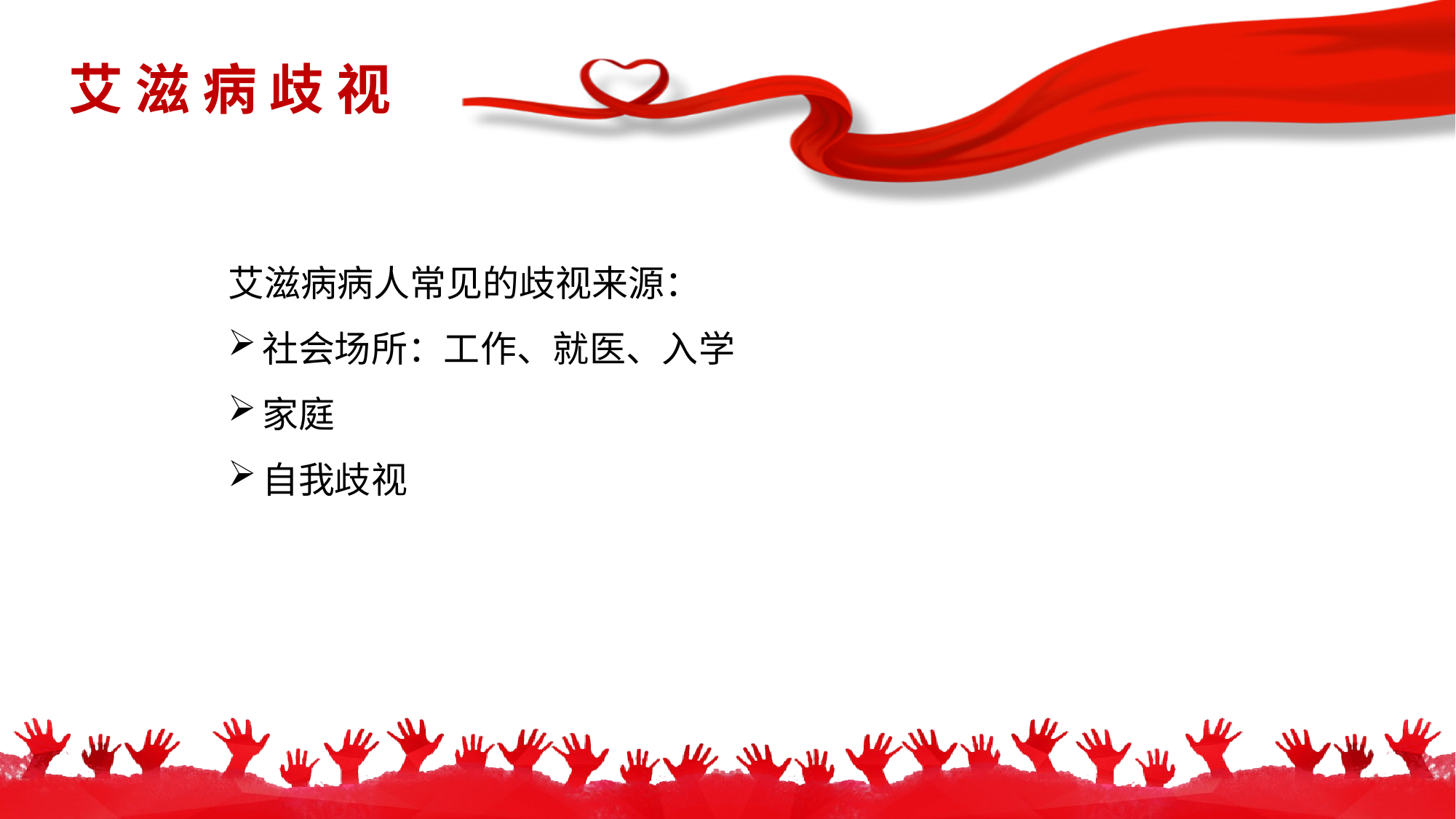

艾 滋 病 歧 视
艾滋病病人常见的歧视来源：
社会场所：工作、就医、入学
家庭
自我歧视